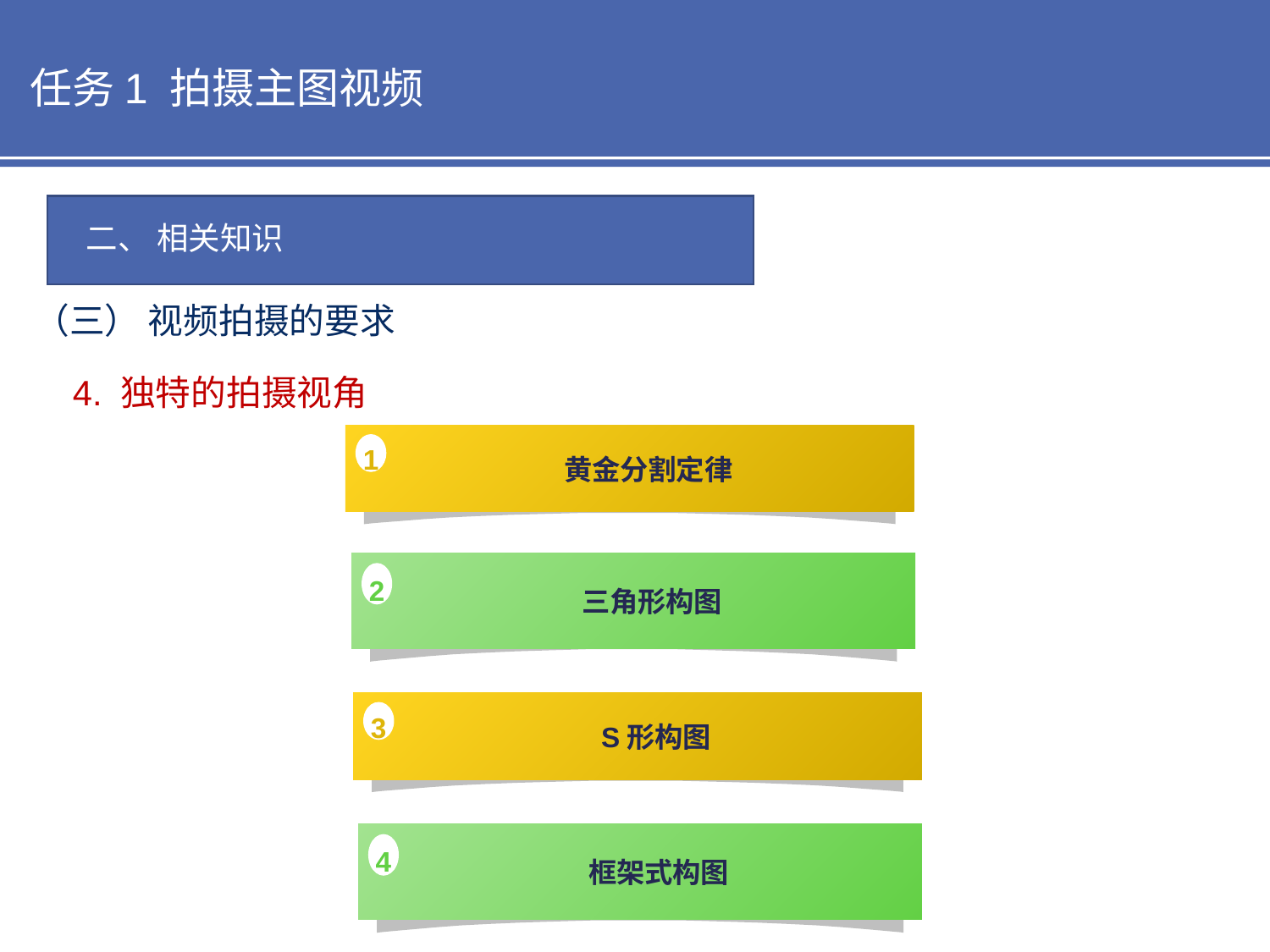

任务1 拍摄主图视频

二、 相关知识
（三） 视频拍摄的要求
4. 独特的拍摄视角
黄金分割定律
1

三角形构图
2

S形构图
3

框架式构图
4